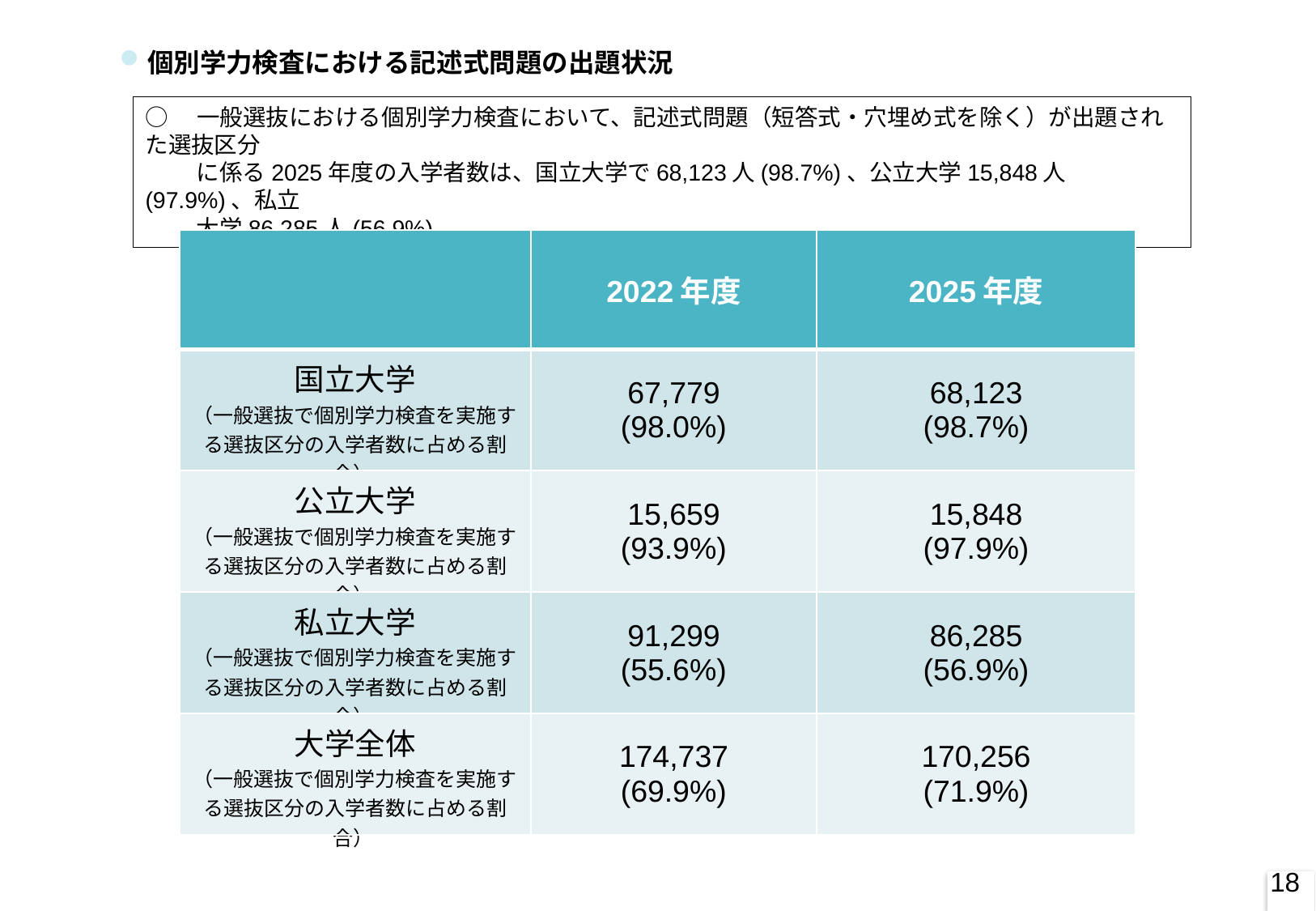

個別学力検査における記述式問題の出題状況
○　一般選抜における個別学力検査において、記述式問題（短答式・穴埋め式を除く）が出題された選抜区分
　　 に係る2025年度の入学者数は、国立大学で68,123人(98.7%)、公立大学15,848人(97.9%)、私立
　　 大学86,285人(56.9%)。
|  | 2022年度 | 2025年度 |
| --- | --- | --- |
| 国立大学 （一般選抜で個別学力検査を実施する選抜区分の入学者数に占める割合） | 67,779 (98.0%) | 68,123 (98.7%) |
| 公立大学 （一般選抜で個別学力検査を実施する選抜区分の入学者数に占める割合） | 15,659 (93.9%) | 15,848 (97.9%) |
| 私立大学 （一般選抜で個別学力検査を実施する選抜区分の入学者数に占める割合） | 91,299 (55.6%) | 86,285 (56.9%) |
| 大学全体 （一般選抜で個別学力検査を実施する選抜区分の入学者数に占める割合） | 174,737 (69.9%) | 170,256 (71.9%) |
18